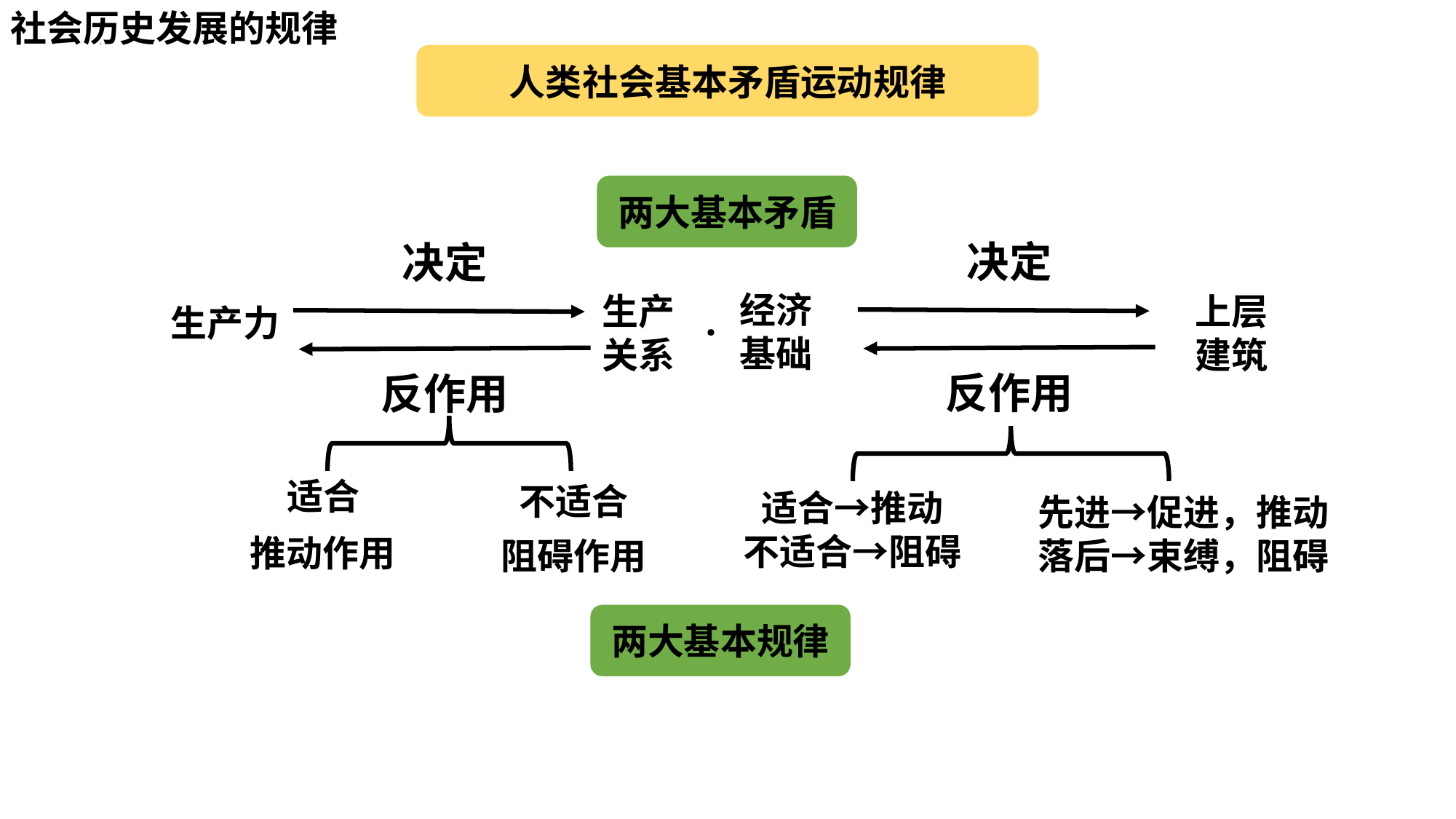

社会历史发展的规律
人类社会基本矛盾运动规律
两大基本矛盾
决定
决定
经济基础
生产关系
上层建筑
生产力

·

反作用
反作用
适合
不适合
适合→推动
不适合→阻碍
先进→促进，推动
落后→束缚，阻碍
推动作用
阻碍作用
两大基本规律